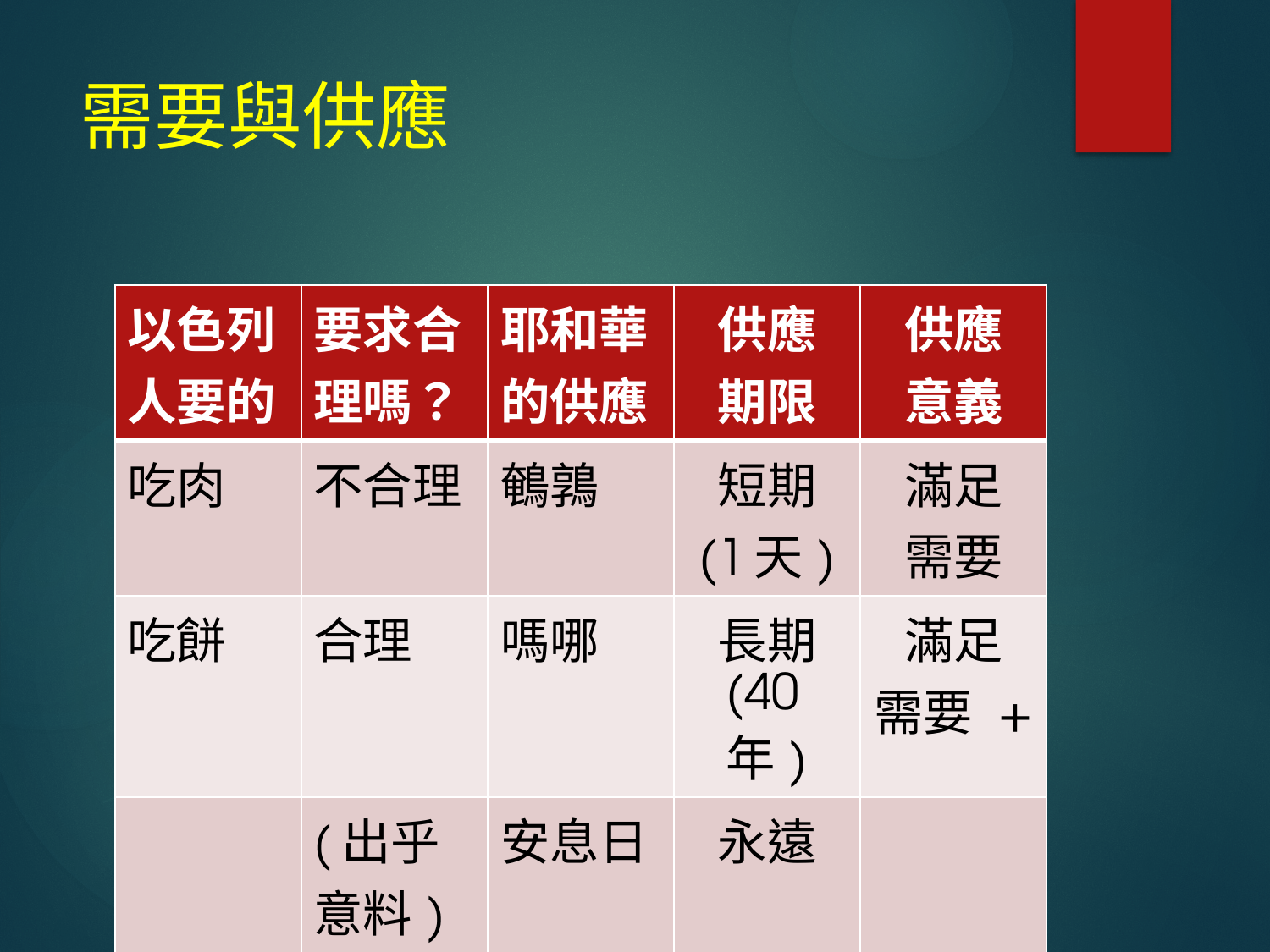

# 需要與供應
| 以色列人要的 | 要求合理嗎？ | 耶和華的供應 | 供應 期限 | 供應 意義 |
| --- | --- | --- | --- | --- |
| 吃肉 | 不合理 | 鵪鶉 | 短期 (1天) | 滿足 需要 |
| 吃餅 | 合理 | 嗎哪 | 長期 (40年) | 滿足 需要 + |
|  | (出乎 意料) | 安息日 | 永遠 |  |